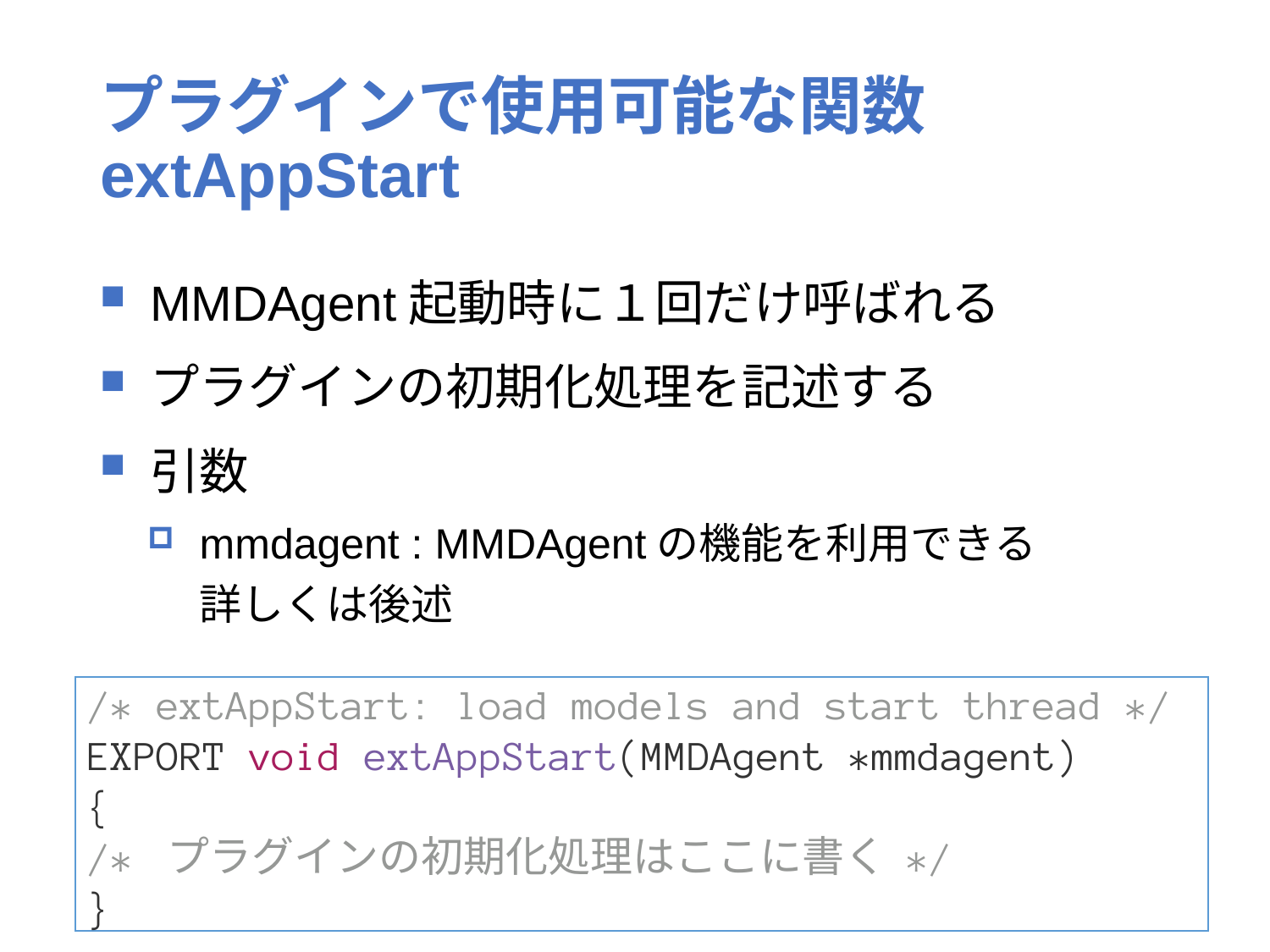

# プラグインで使用可能な関数 extAppStart
MMDAgent起動時に１回だけ呼ばれる
プラグインの初期化処理を記述する
引数
mmdagent : MMDAgentの機能を利用できる
詳しくは後述
/* extAppStart: load models and start thread */
EXPORT void extAppStart(MMDAgent *mmdagent)
{
/* プラグインの初期化処理はここに書く */
}